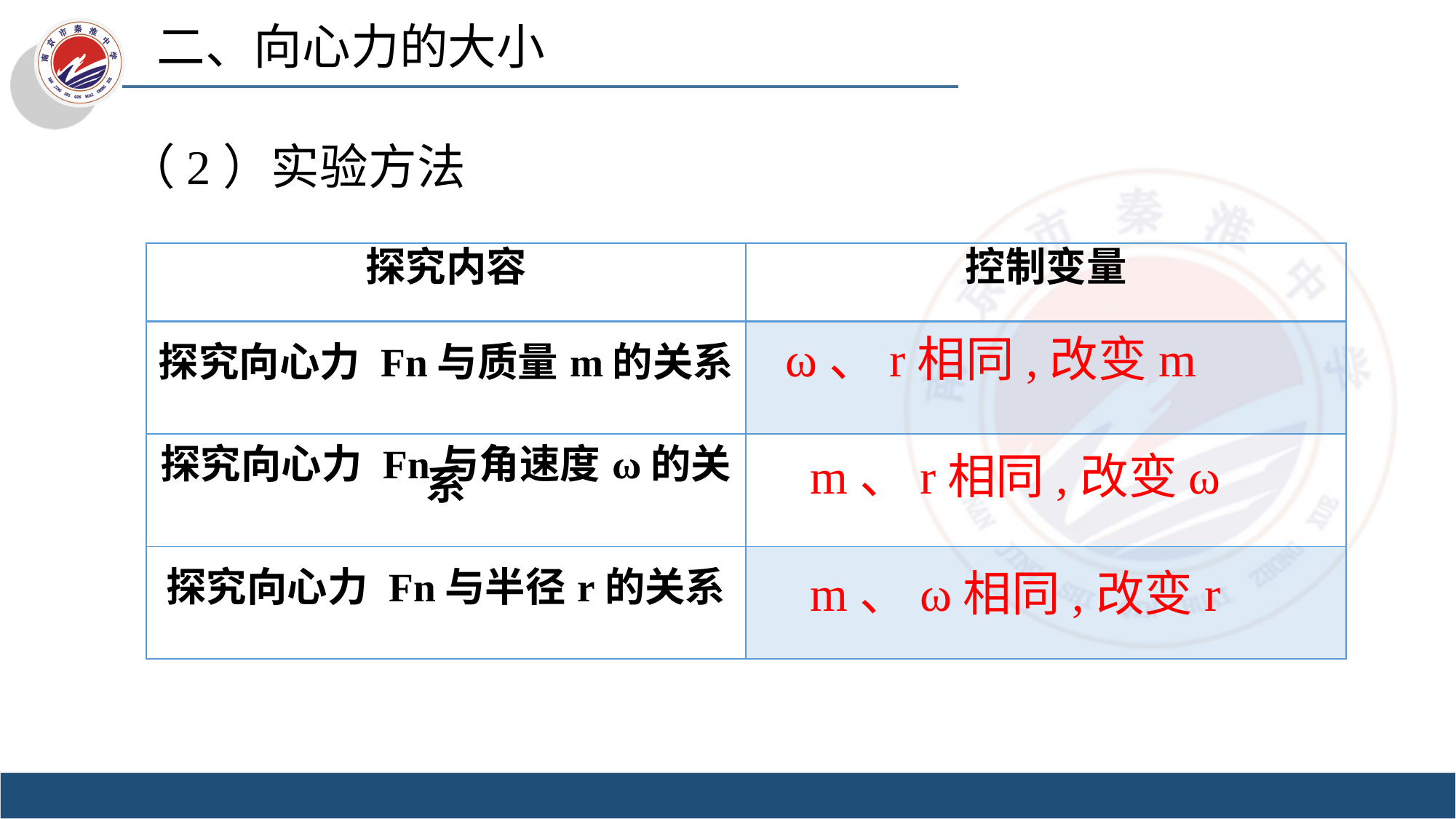

二、向心力的大小
（2）实验方法
| 探究内容 | 控制变量 |
| --- | --- |
| 探究向心力 Fn与质量m的关系 |  |
| 探究向心力 Fn与角速度ω的关系 |  |
| 探究向心力 Fn与半径r的关系 |  |
ω、r相同,改变m
m、r相同,改变ω
m、ω相同,改变r